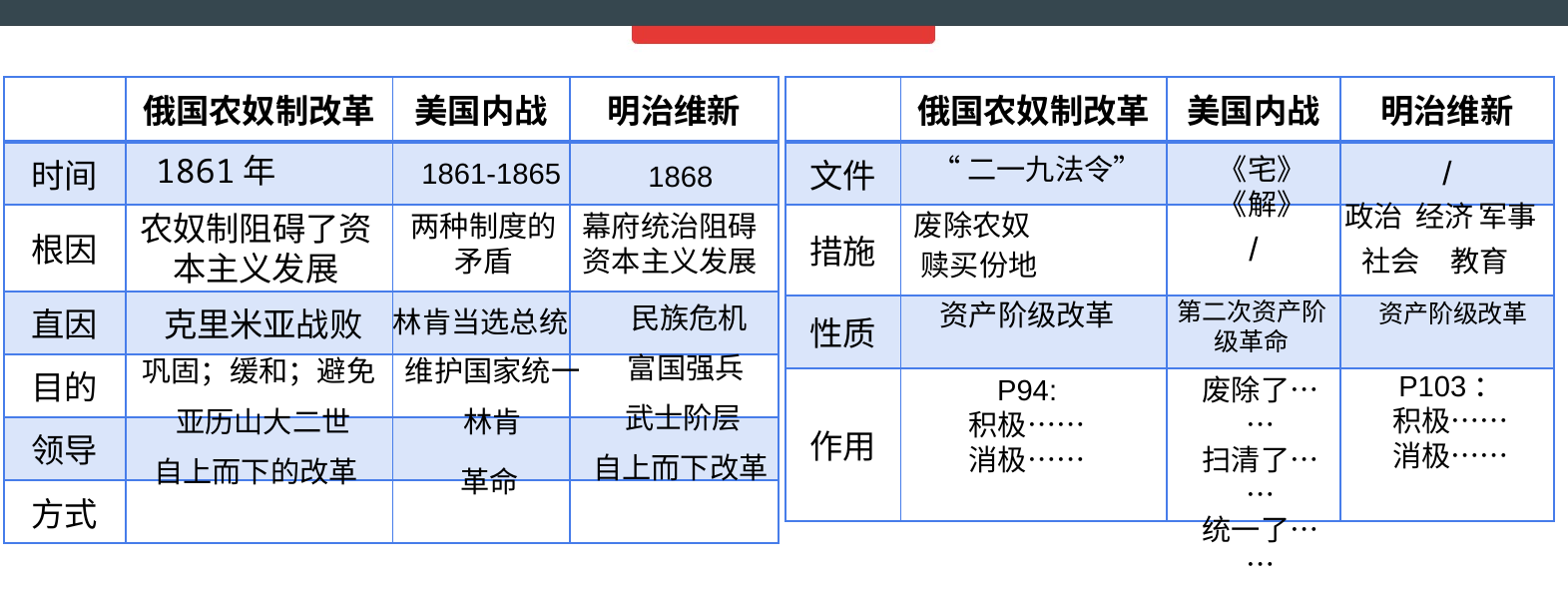

|  | 俄国农奴制改革 | 美国内战 | 明治维新 |
| --- | --- | --- | --- |
| 时间 |  |  |  |
| 根因 |  |  |  |
| 直因 |  |  |  |
| 目的 |  |  |  |
| 领导 |  |  |  |
| 方式 |  |  |  |
|  | 俄国农奴制改革 | 美国内战 | 明治维新 |
| --- | --- | --- | --- |
| 文件 |  |  | / |
| 措施 |  | / |  |
| 性质 |  |  |  |
| 作用 |  |  |  |
1861年
“二一九法令”
《宅》《解》
1861-1865
1868
政治
经济
军事
废除农奴
农奴制阻碍了资本主义发展
两种制度的矛盾
幕府统治阻碍资本主义发展
社会
教育
赎买份地
第二次资产阶级革命
资产阶级改革
资产阶级改革
民族危机
林肯当选总统
克里米亚战败
富国强兵
巩固；缓和；避免
维护国家统一
P103：
积极……
消极……
P94:
积极……
消极……
废除了……
扫清了……
统一了……
武士阶层
亚历山大二世
林肯
自上而下改革
自上而下的改革
革命